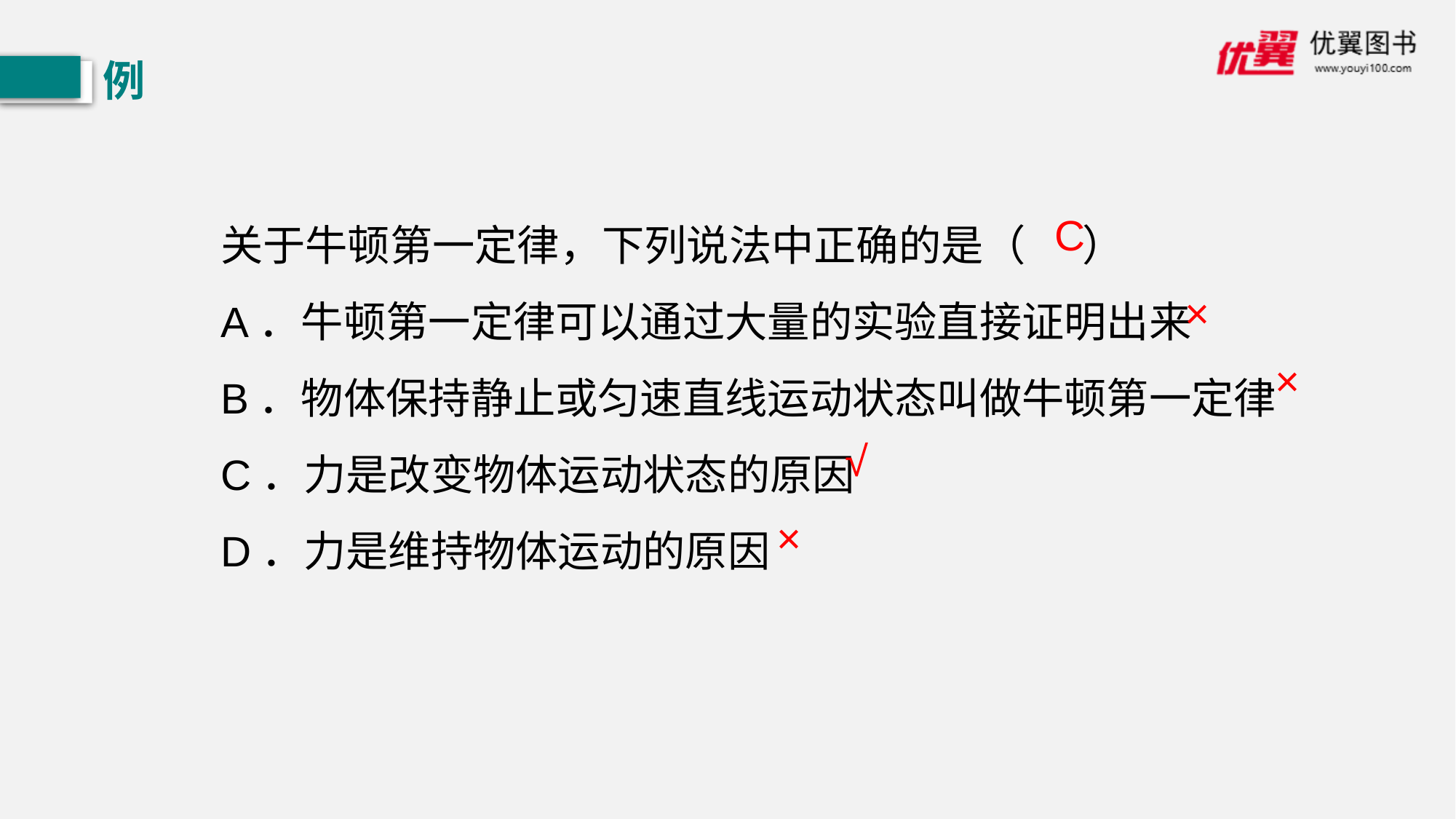

例

关于牛顿第一定律，下列说法中正确的是（      ）
A．牛顿第一定律可以通过大量的实验直接证明出来
B．物体保持静止或匀速直线运动状态叫做牛顿第一定律
C．力是改变物体运动状态的原因
D．力是维持物体运动的原因

C
×
×
√
×